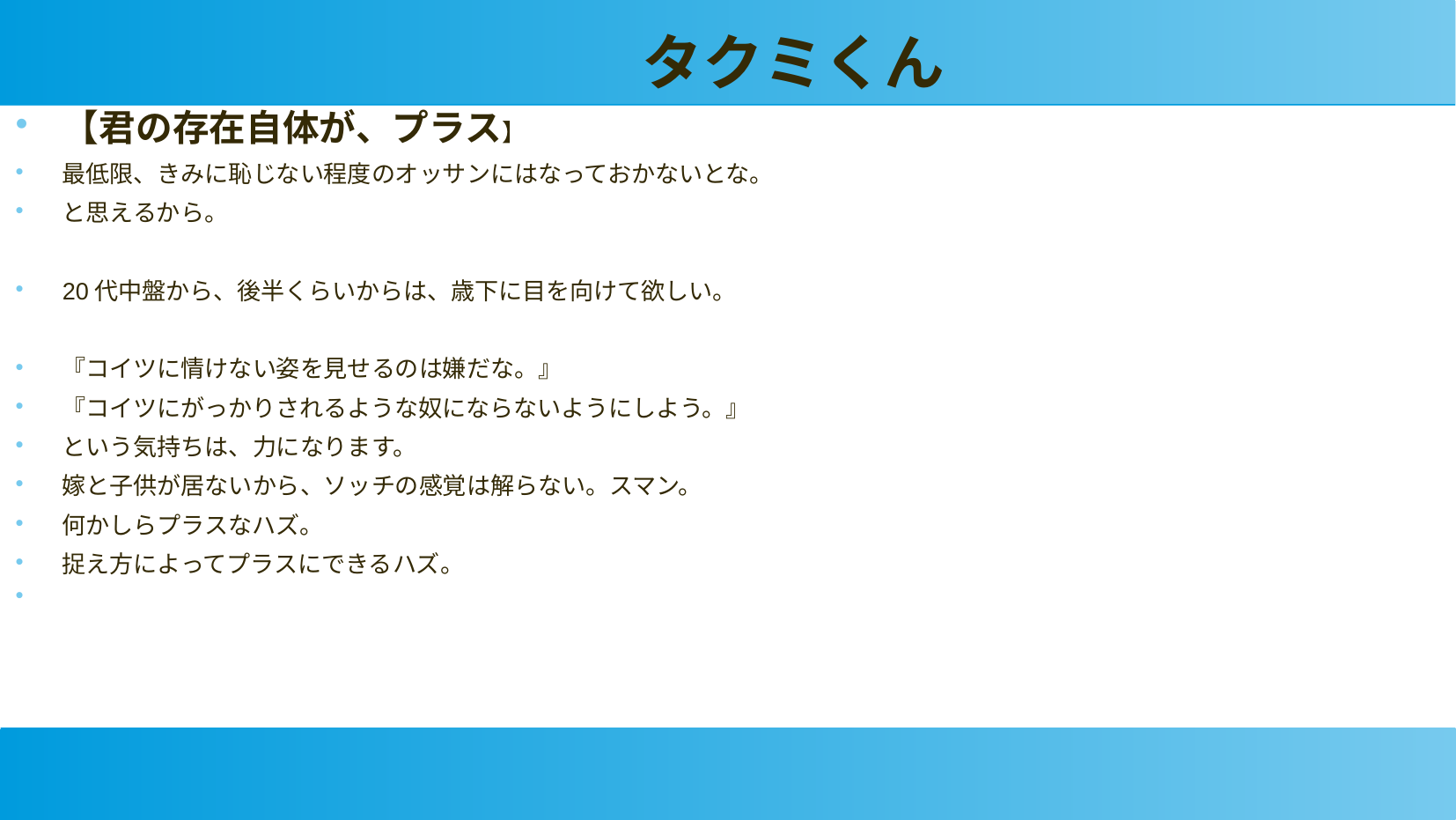

タクミくん
【君の存在自体が、プラス】
最低限、きみに恥じない程度のオッサンにはなっておかないとな。
と思えるから。

20代中盤から、後半くらいからは、歳下に目を向けて欲しい。

『コイツに情けない姿を見せるのは嫌だな。』
『コイツにがっかりされるような奴にならないようにしよう。』
という気持ちは、力になります。
嫁と子供が居ないから、ソッチの感覚は解らない。スマン。
何かしらプラスなハズ。
捉え方によってプラスにできるハズ。